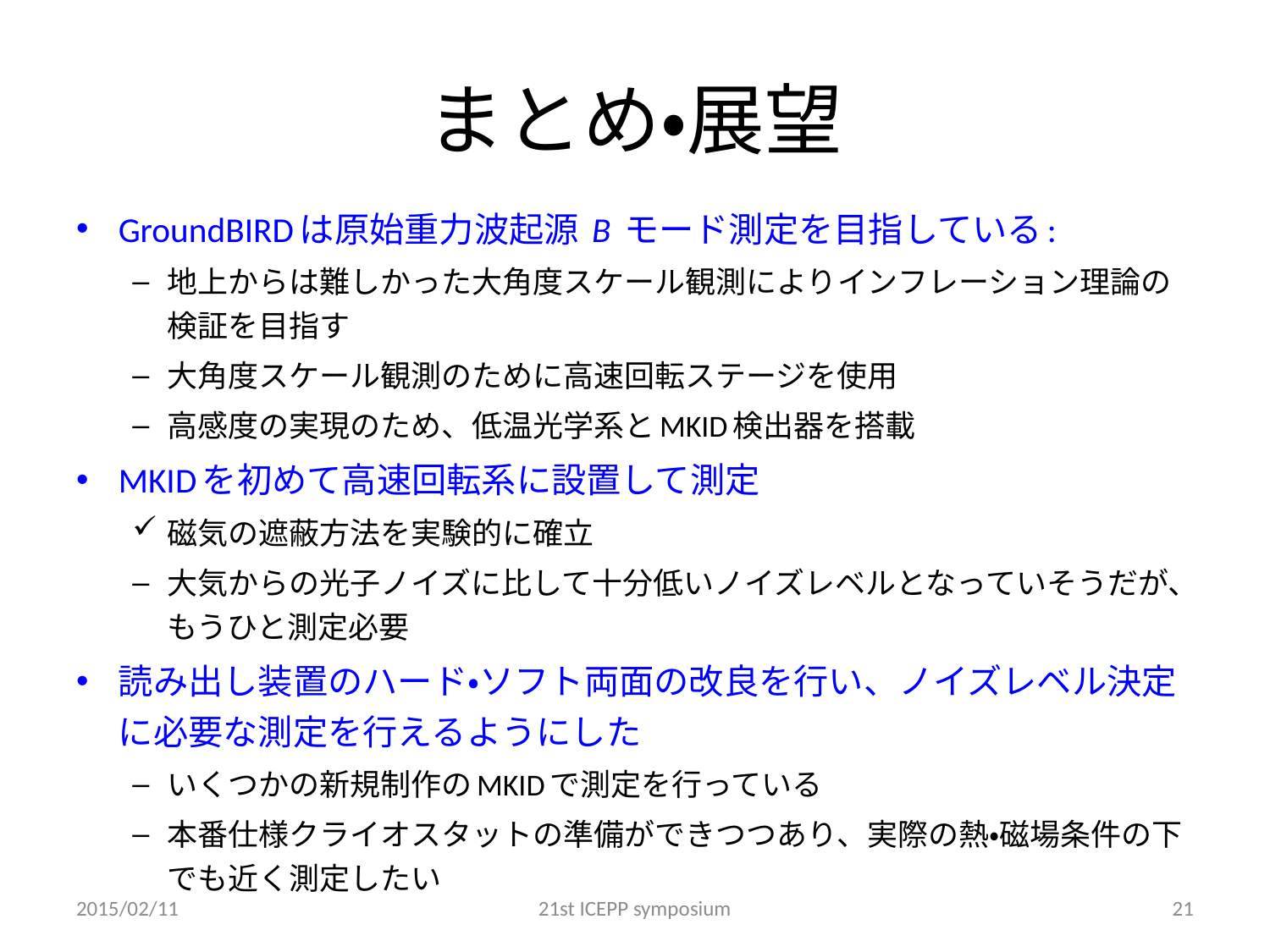

# まとめ・展望
GroundBIRDは原始重力波起源 B モード測定を目指している:
地上からは難しかった大角度スケール観測によりインフレーション理論の検証を目指す
大角度スケール観測のために高速回転ステージを使用
高感度の実現のため、低温光学系とMKID検出器を搭載
MKIDを初めて高速回転系に設置して測定
磁気の遮蔽方法を実験的に確立
大気からの光子ノイズに比して十分低いノイズレベルとなっていそうだが、もうひと測定必要
読み出し装置のハード・ソフト両面の改良を行い、ノイズレベル決定に必要な測定を行えるようにした
いくつかの新規制作のMKIDで測定を行っている
本番仕様クライオスタットの準備ができつつあり、実際の熱・磁場条件の下でも近く測定したい

2015/02/11
21st ICEPP symposium
21